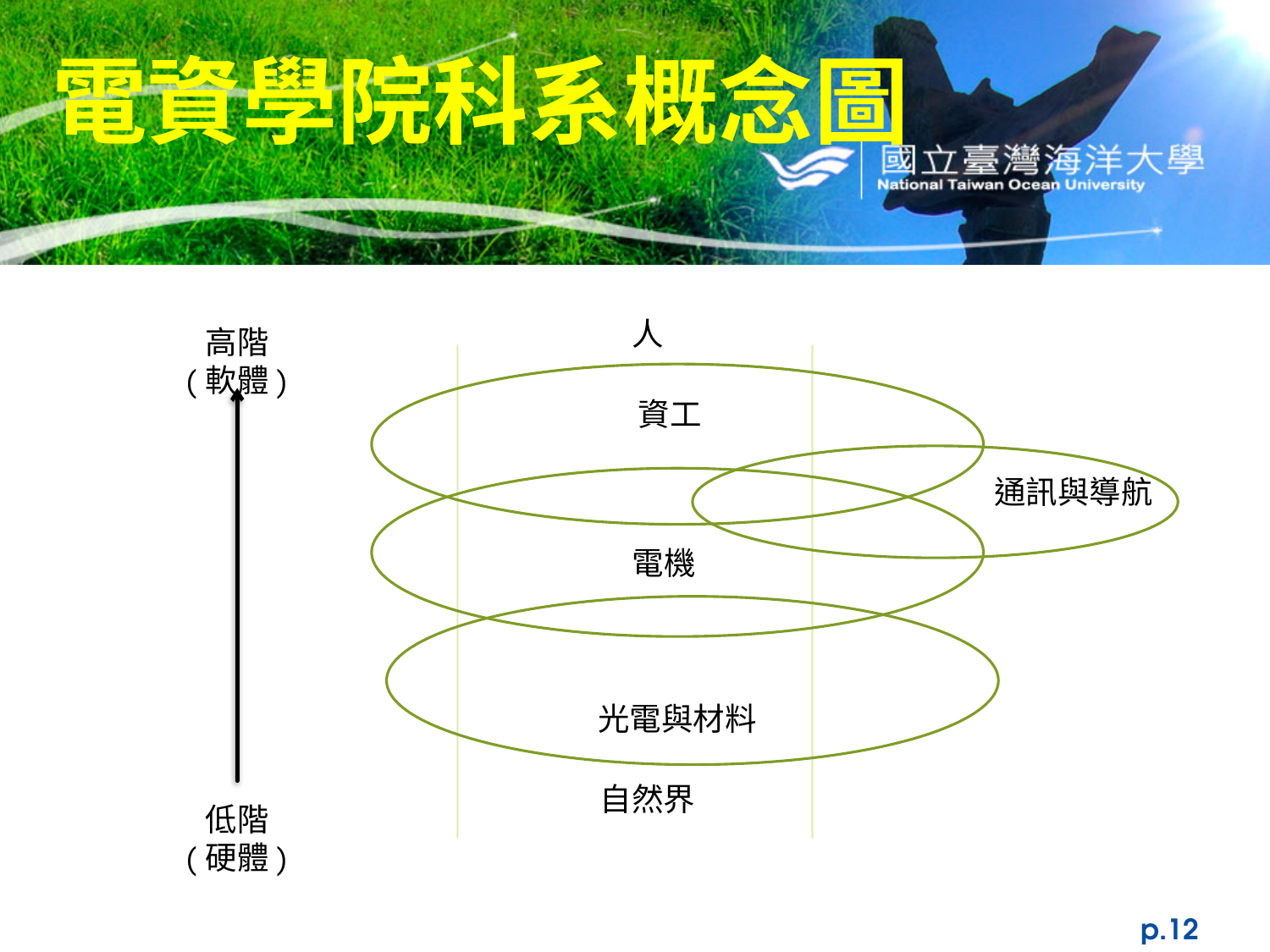

# 電資學院科系概念圖
人
高階
(軟體)

資工

通訊與導航

電機

光電與材料
自然界
低階
(硬體)
p.12